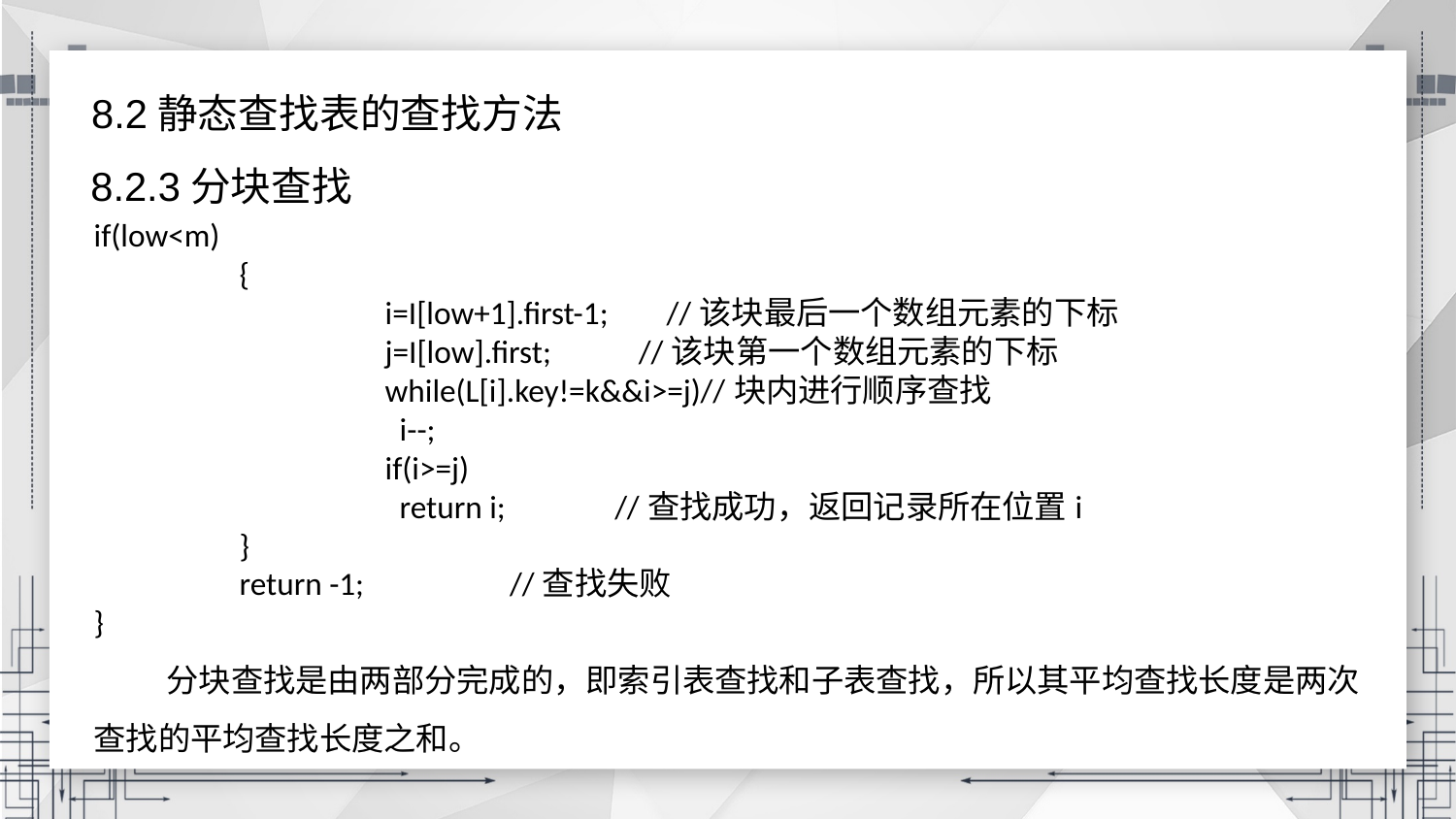

8.2静态查找表的查找方法
8.2.3分块查找
if(low<m)
	{
		i=I[low+1].first-1;        //该块最后一个数组元素的下标
		j=I[low].first;            //该块第一个数组元素的下标
		while(L[i].key!=k&&i>=j)//块内进行顺序查找
		  i--;
		if(i>=j)
		  return i;               //查找成功，返回记录所在位置i
	}
	return -1;                    //查找失败
}
分块查找是由两部分完成的，即索引表查找和子表查找，所以其平均查找长度是两次查找的平均查找长度之和。